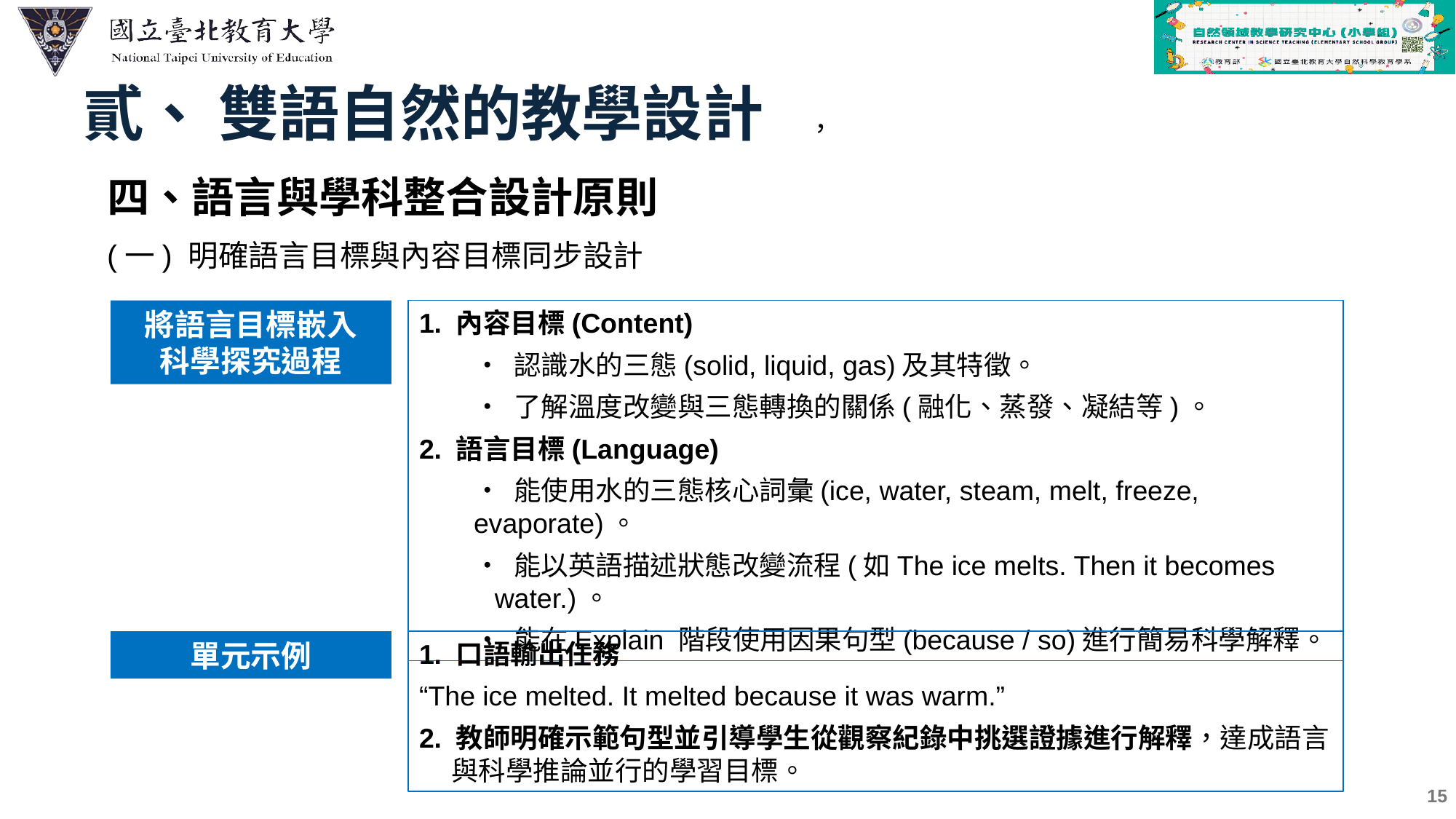

貳、 雙語自然的教學設計
，
四、語言與學科整合設計原則
(一) 明確語言目標與內容目標同步設計
1. 內容目標(Content)
• 認識水的三態(solid, liquid, gas)及其特徵。
• 了解溫度改變與三態轉換的關係(融化、蒸發、凝結等)。
2. 語言目標(Language)
• 能使用水的三態核心詞彙(ice, water, steam, melt, freeze, evaporate)。
• 能以英語描述狀態改變流程(如The ice melts. Then it becomes water.)。
• 能在Explain 階段使用因果句型(because / so)進行簡易科學解釋。
將語言目標嵌入
科學探究過程
1. 口語輸出任務
“The ice melted. It melted because it was warm.”
2. 教師明確示範句型並引導學生從觀察紀錄中挑選證據進行解釋，達成語言與科學推論並行的學習目標。
單元示例
15